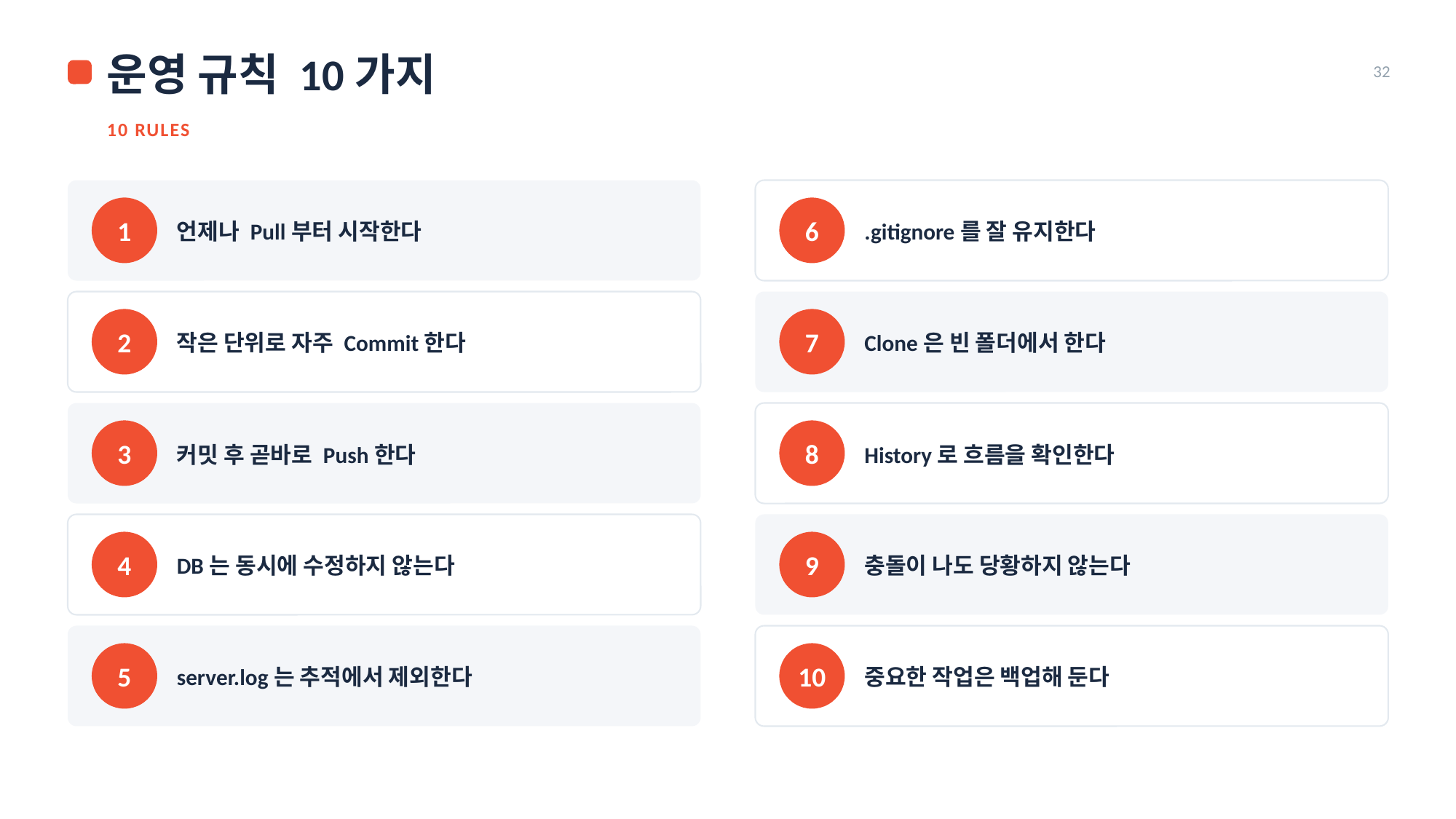

운영 규칙 10가지
32

10 RULES

언제나 Pull부터 시작한다

.gitignore를 잘 유지한다

1

6

작은 단위로 자주 Commit한다

Clone은 빈 폴더에서 한다

2

7

커밋 후 곧바로 Push한다

History로 흐름을 확인한다

3

8

DB는 동시에 수정하지 않는다

충돌이 나도 당황하지 않는다

4

9

server.log는 추적에서 제외한다

중요한 작업은 백업해 둔다

5

10